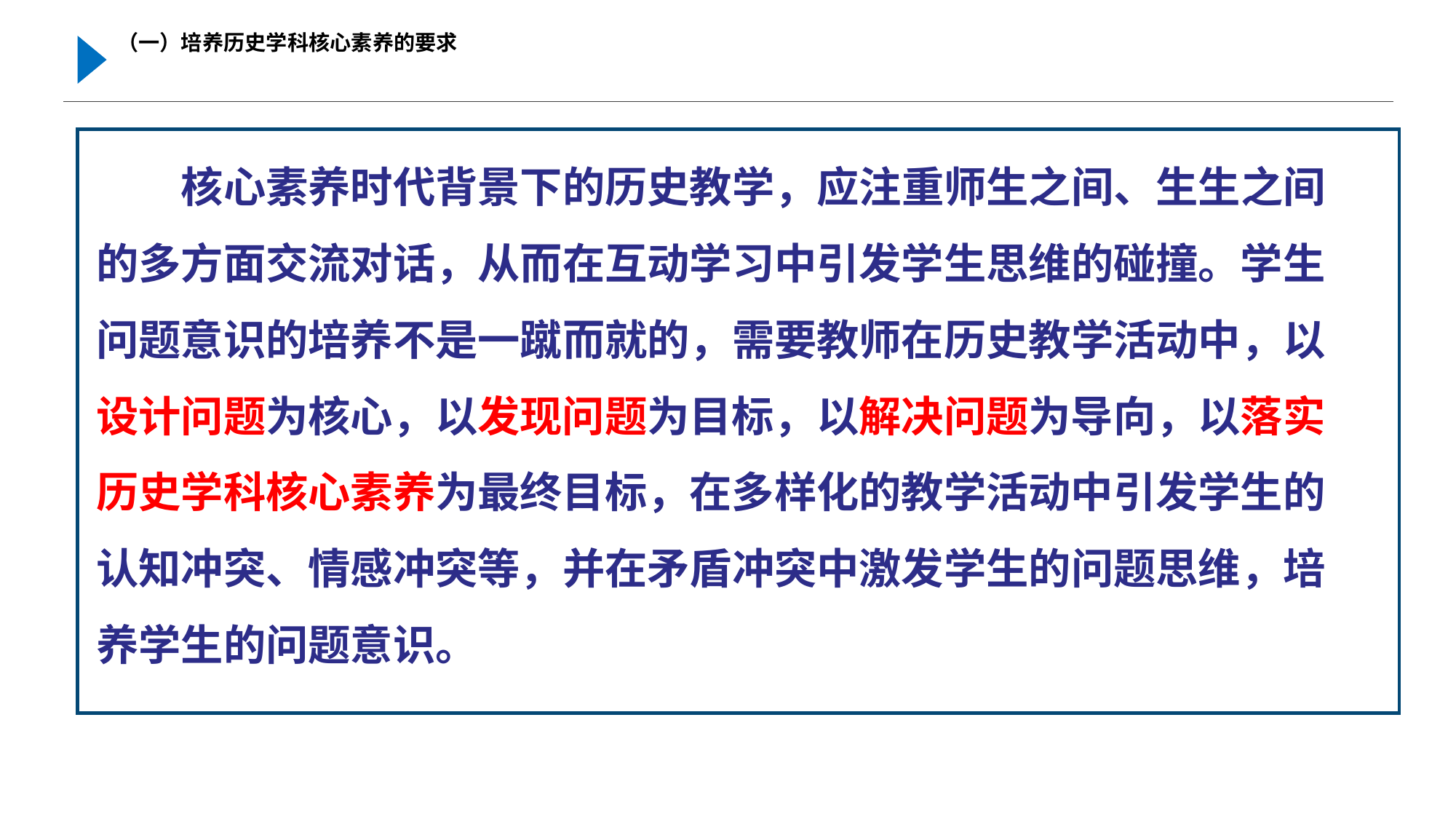

（一）培养历史学科核心素养的要求

核心素养时代背景下的历史教学，应注重师生之间、生生之间的多方面交流对话，从而在互动学习中引发学生思维的碰撞。学生问题意识的培养不是一蹴而就的，需要教师在历史教学活动中，以设计问题为核心，以发现问题为目标，以解决问题为导向，以落实历史学科核心素养为最终目标，在多样化的教学活动中引发学生的认知冲突、情感冲突等，并在矛盾冲突中激发学生的问题思维，培养学生的问题意识。